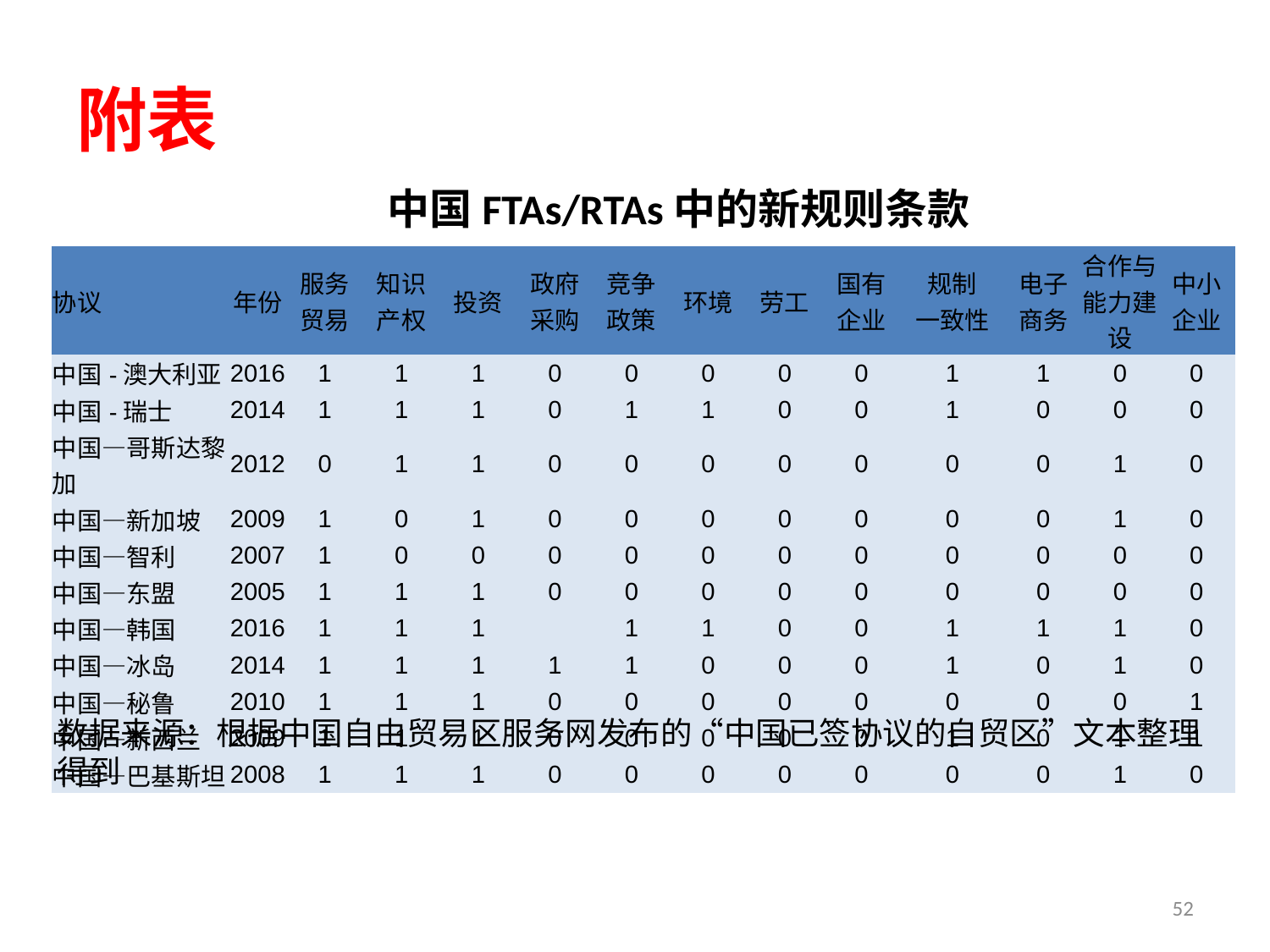

# 附表
中国FTAs/RTAs中的新规则条款
| 协议 | 年份 | 服务 贸易 | 知识 产权 | 投资 | 政府 采购 | 竞争 政策 | 环境 | 劳工 | 国有 企业 | 规制 一致性 | 电子 商务 | 合作与能力建设 | 中小 企业 |
| --- | --- | --- | --- | --- | --- | --- | --- | --- | --- | --- | --- | --- | --- |
| 中国-澳大利亚 | 2016 | 1 | 1 | 1 | 0 | 0 | 0 | 0 | 0 | 1 | 1 | 0 | 0 |
| 中国-瑞士 | 2014 | 1 | 1 | 1 | 0 | 1 | 1 | 0 | 0 | 1 | 0 | 0 | 0 |
| 中国—哥斯达黎加 | 2012 | 0 | 1 | 1 | 0 | 0 | 0 | 0 | 0 | 0 | 0 | 1 | 0 |
| 中国—新加坡 | 2009 | 1 | 0 | 1 | 0 | 0 | 0 | 0 | 0 | 0 | 0 | 1 | 0 |
| 中国—智利 | 2007 | 1 | 0 | 0 | 0 | 0 | 0 | 0 | 0 | 0 | 0 | 0 | 0 |
| 中国—东盟 | 2005 | 1 | 1 | 1 | 0 | 0 | 0 | 0 | 0 | 0 | 0 | 0 | 0 |
| 中国—韩国 | 2016 | 1 | 1 | 1 |  | 1 | 1 | 0 | 0 | 1 | 1 | 1 | 0 |
| 中国—冰岛 | 2014 | 1 | 1 | 1 | 1 | 1 | 0 | 0 | 0 | 1 | 0 | 1 | 0 |
| 中国—秘鲁 | 2010 | 1 | 1 | 1 | 0 | 0 | 0 | 0 | 0 | 0 | 0 | 0 | 1 |
| 中国—新西兰 | 2009 | 1 | 1 | 1 | 0 | 0 | 0 | 0 | 0 | 1 | 0 | 1 | 1 |
| 中国—巴基斯坦 | 2008 | 1 | 1 | 1 | 0 | 0 | 0 | 0 | 0 | 0 | 0 | 1 | 0 |
数据来源：根据中国自由贸易区服务网发布的“中国已签协议的自贸区”文本整理得到
52